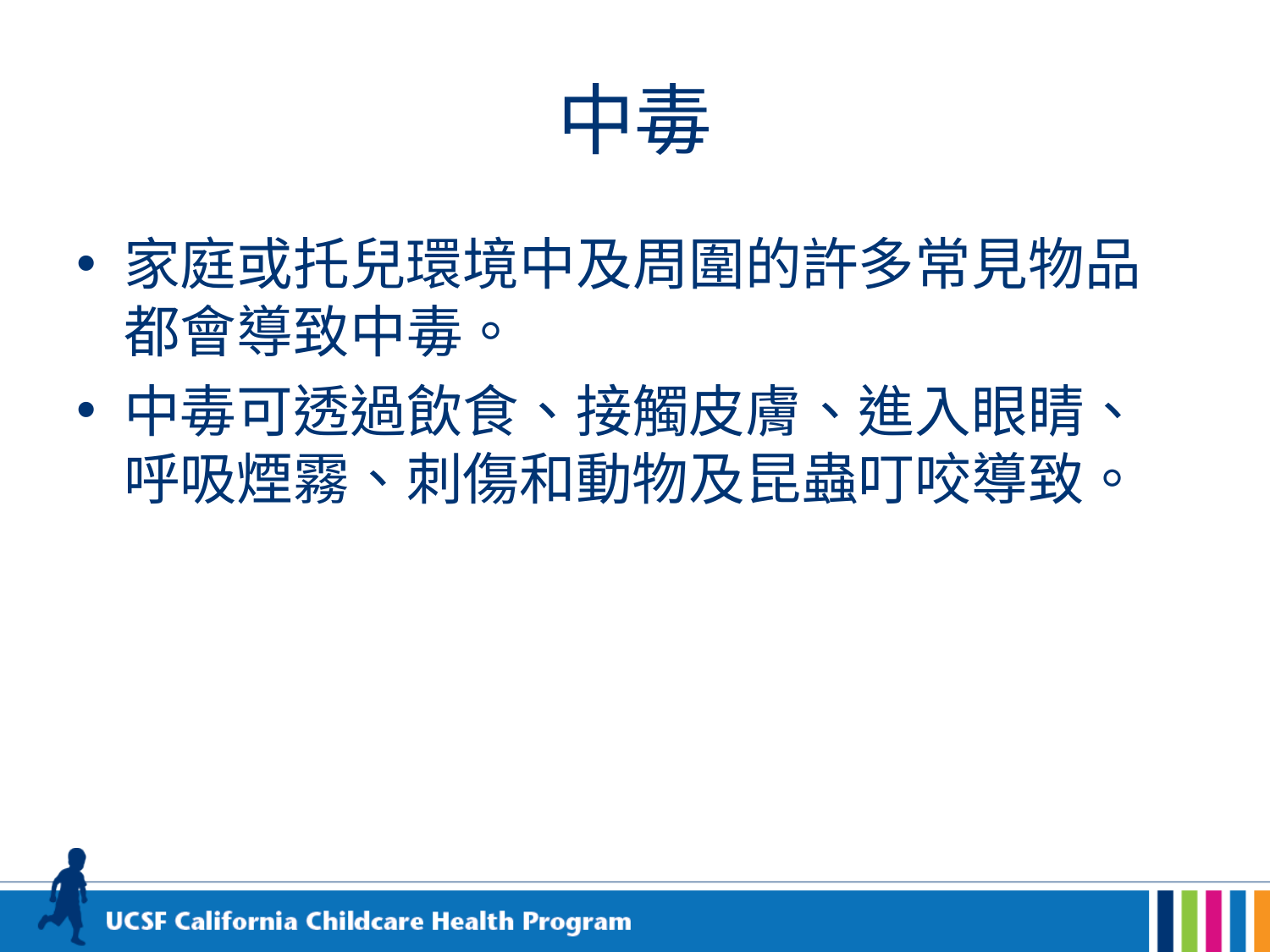

# 中毒
家庭或托兒環境中及周圍的許多常見物品都會導致中毒。
中毒可透過飲食、接觸皮膚、進入眼睛、呼吸煙霧、刺傷和動物及昆蟲叮咬導致。